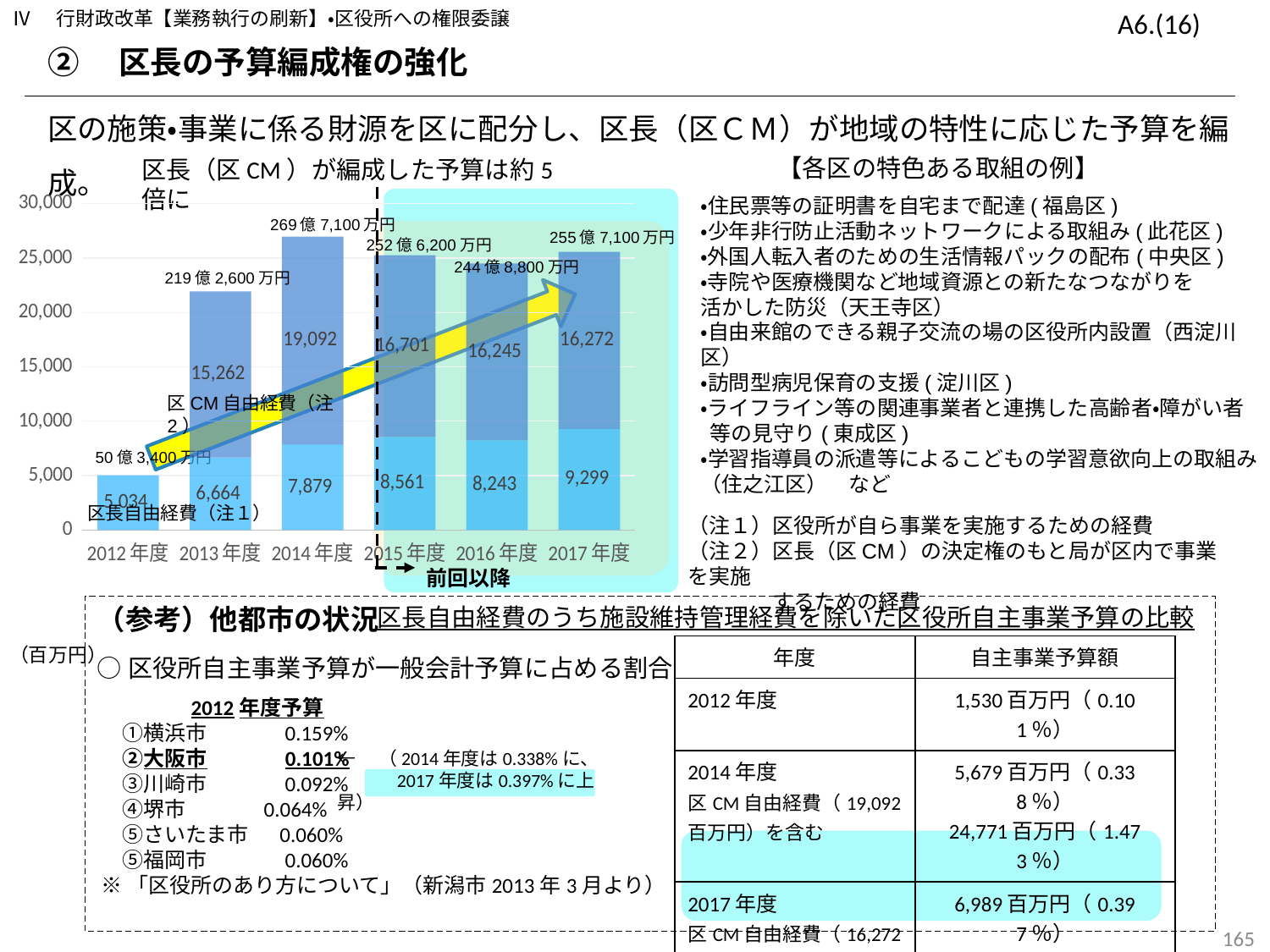

Ⅳ　行財政改革【業務執行の刷新】・区役所への権限委譲
A6.(16)
②　区長の予算編成権の強化
区の施策・事業に係る財源を区に配分し、区長（区ＣＭ）が地域の特性に応じた予算を編成。
【各区の特色ある取組の例】
区長（区CM）が編成した予算は約5倍に

### Chart

| Category |  |  |
|---|---|---|
| 2012年度 | 5034.0 | None |
| 2013年度 | 6664.0 | 15262.0 |
| 2014年度 | 7879.0 | 19092.0 |
| 2015年度 | 8561.0 | 16701.0 |
| 2016年度 | 8243.0 | 16245.0 |
| 2017年度 | 9299.0 | 16272.0 |
・住民票等の証明書を自宅まで配達(福島区)
・少年非行防止活動ネットワークによる取組み(此花区)
・外国人転入者のための生活情報パックの配布(中央区)
・寺院や医療機関など地域資源との新たなつながりを
活かした防災（天王寺区）
・自由来館のできる親子交流の場の区役所内設置（西淀川区）
・訪問型病児保育の支援(淀川区)
・ライフライン等の関連事業者と連携した高齢者・障がい者
 等の見守り(東成区)
・学習指導員の派遣等によるこどもの学習意欲向上の取組み（住之江区）　など

269億7,100万円

255億7,100万円
252億6,200万円
244億8,800万円
219億2,600万円
区CM自由経費（注2）
50億3,400万円
区長自由経費（注１）
（注１）区役所が自ら事業を実施するための経費
（注２）区長（区CM）の決定権のもと局が区内で事業を実施
　　　　するための経費
前回以降
（参考）他都市の状況

○区役所自主事業予算が一般会計予算に占める割合

区長自由経費のうち施設維持管理経費を除いた区役所自主事業予算の比較
| 年度 | 自主事業予算額 |
| --- | --- |
| 2012年度 | 1,530百万円（0.101％） |
| 2014年度 区CM自由経費（19,092 百万円）を含む | 5,679百万円（0.338％） 24,771百万円（1.473％） |
| 2017年度 区CM自由経費（16,272 百万円）を含む | 6,989百万円（0.397％） 23,261百万円（1.320％） |
（百万円）
　　　　2012年度予算
　①横浜市  　　　0.159%
　②大阪市  　　　0.101%
　③川崎市  　　　0.092%
　④堺市	  　0.064%
　⑤さいたま市 　0.060%
　⑤福岡市　　　  0.060%
※「区役所のあり方について」（新潟市2013年3月より）
←　（2014年度は0.338%に、
　　　2017年度は0.397%に上昇）

165